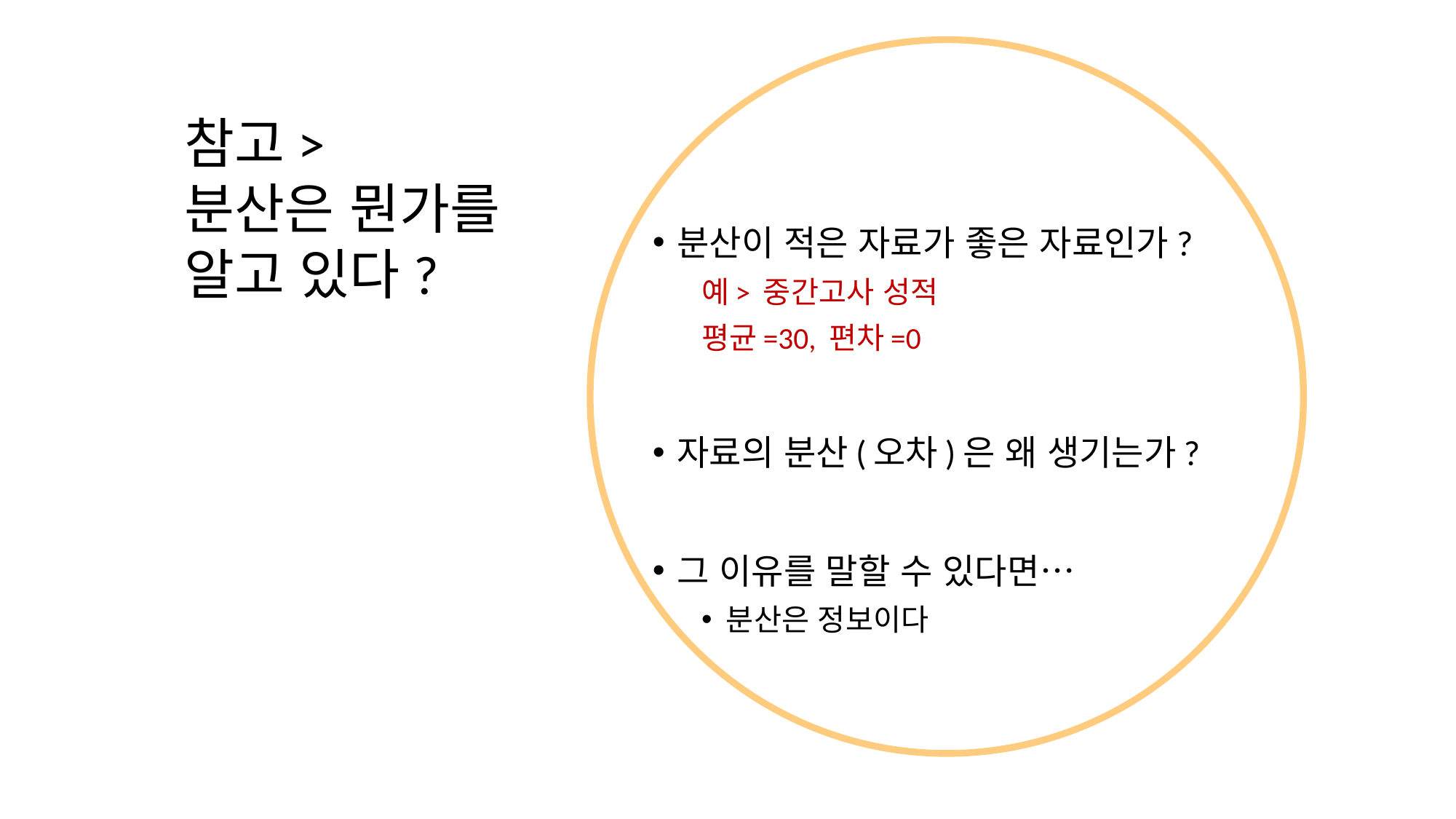

# 참고> 분산은 뭔가를 알고 있다?
분산이 적은 자료가 좋은 자료인가?
예> 중간고사 성적
평균=30, 편차=0

자료의 분산(오차)은 왜 생기는가?

그 이유를 말할 수 있다면…
분산은 정보이다